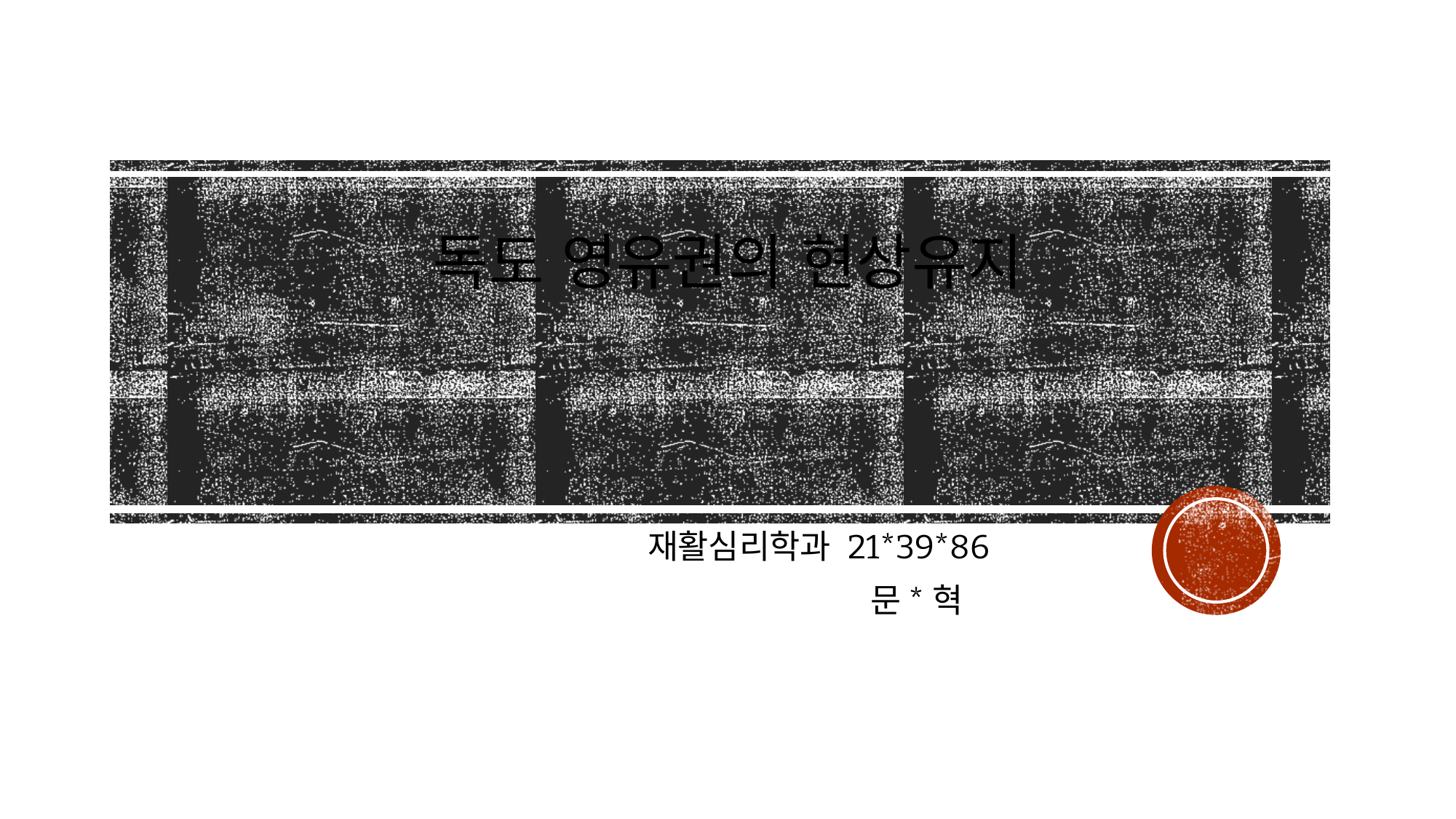

# 독도 영유권의 현상유지
                                                      재활심리학과 21*39*86
                                                                              문*혁